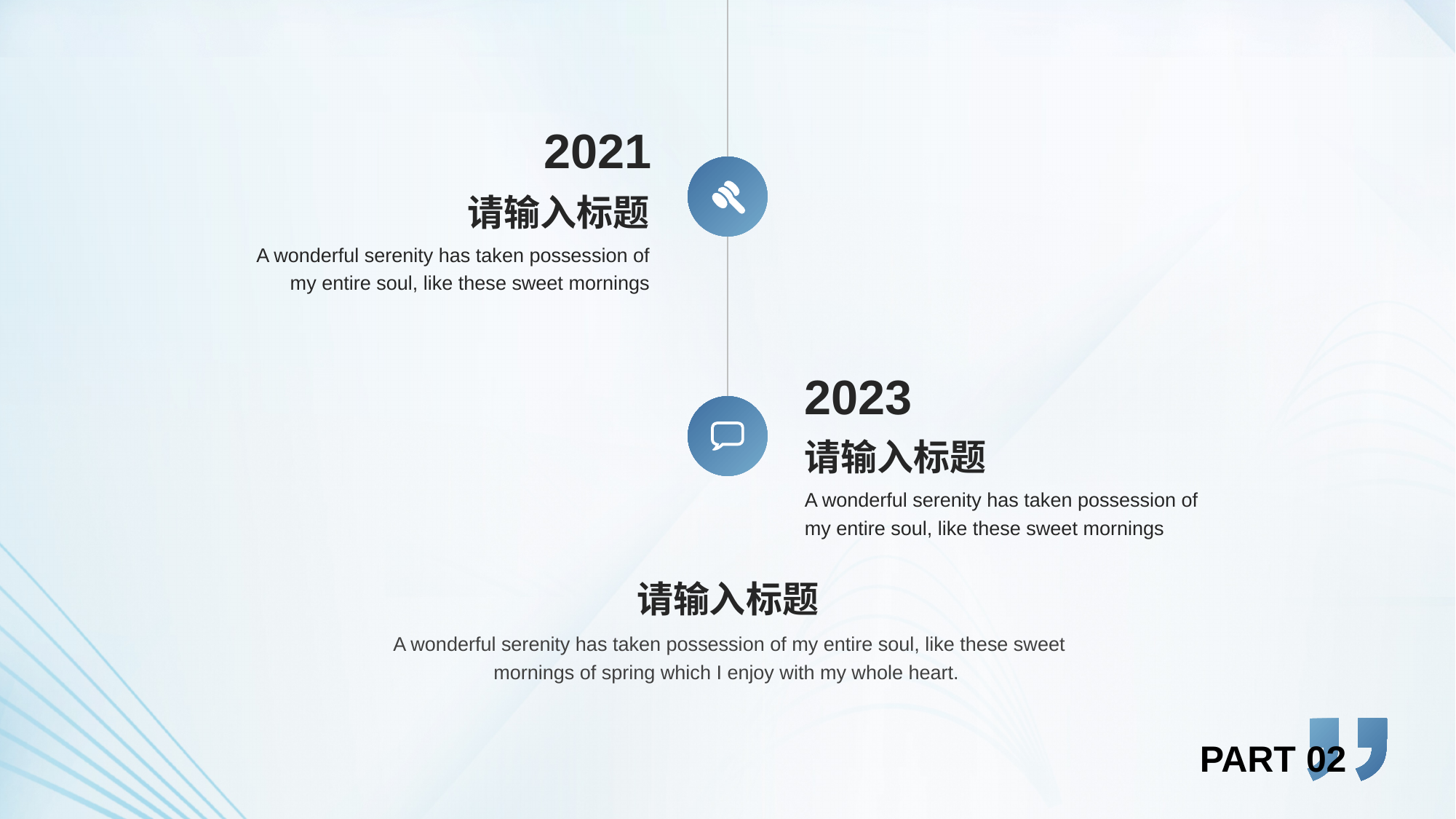

2021

请输入标题
A wonderful serenity has taken possession of my entire soul, like these sweet mornings
2023

请输入标题
A wonderful serenity has taken possession of my entire soul, like these sweet mornings
请输入标题
A wonderful serenity has taken possession of my entire soul, like these sweet mornings of spring which I enjoy with my whole heart.

PART 02